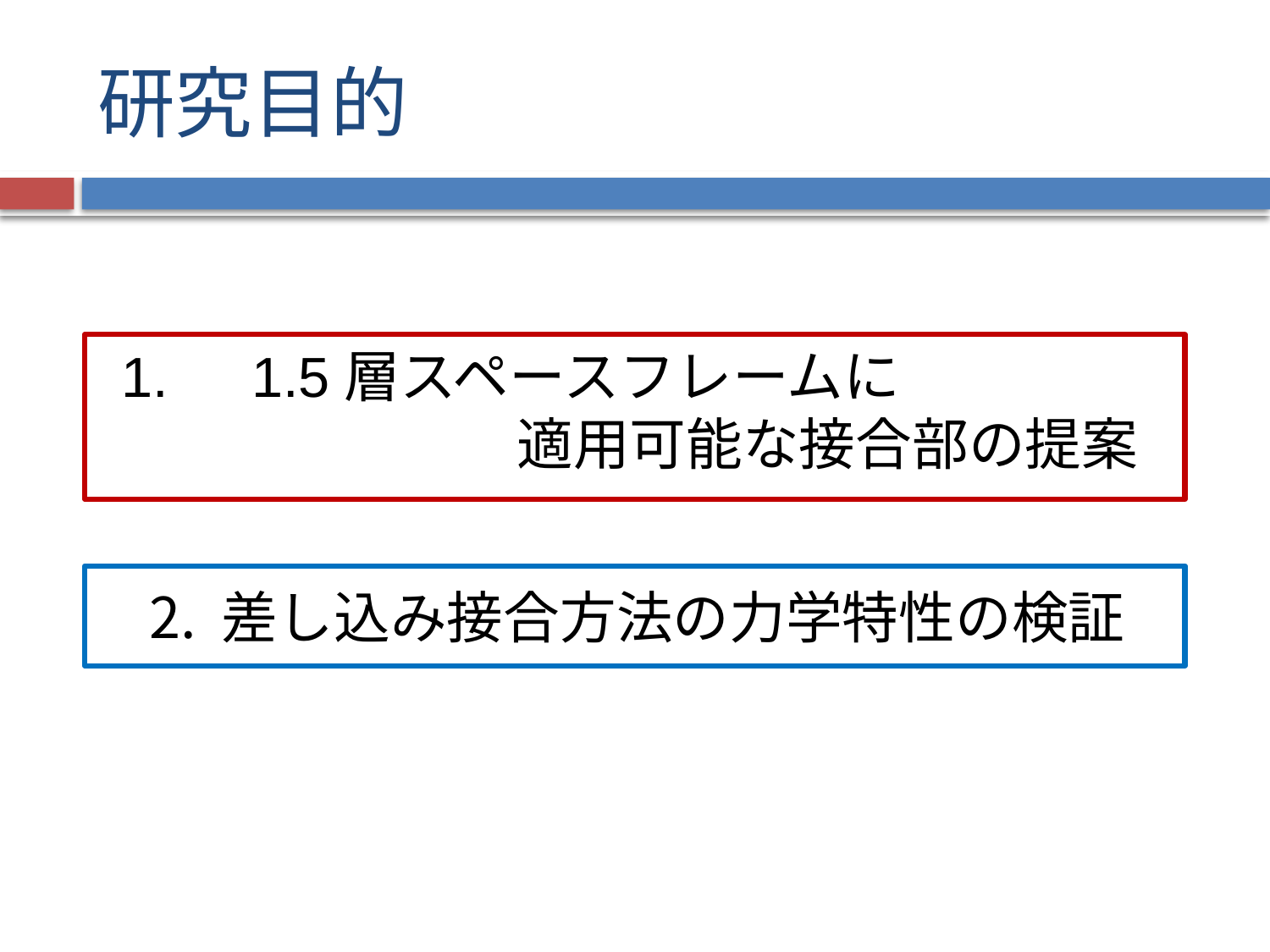

# 研究目的

1.　1.5層スペースフレームに
　　　　　　　適用可能な接合部の提案

差し込み接合方法の力学特性の検証